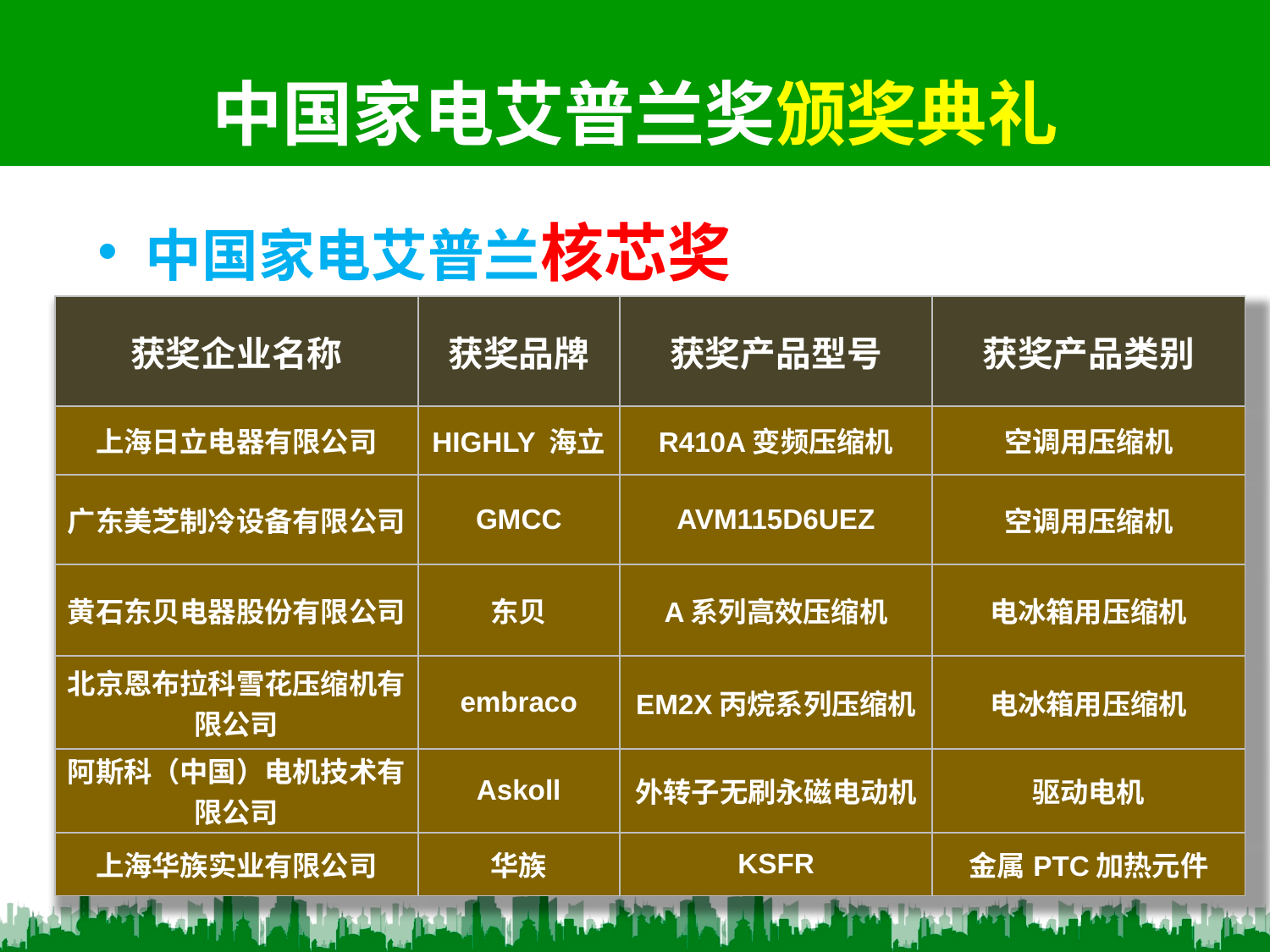

# 中国家电艾普兰奖颁奖典礼
中国家电艾普兰核芯奖
| 获奖企业名称 | 获奖品牌 | 获奖产品型号 | 获奖产品类别 |
| --- | --- | --- | --- |
| 上海日立电器有限公司 | HIGHLY 海立 | R410A变频压缩机 | 空调用压缩机 |
| 广东美芝制冷设备有限公司 | GMCC | AVM115D6UEZ | 空调用压缩机 |
| 黄石东贝电器股份有限公司 | 东贝 | A系列高效压缩机 | 电冰箱用压缩机 |
| 北京恩布拉科雪花压缩机有限公司 | embraco | EM2X丙烷系列压缩机 | 电冰箱用压缩机 |
| 阿斯科（中国）电机技术有限公司 | Askoll | 外转子无刷永磁电动机 | 驱动电机 |
| 上海华族实业有限公司 | 华族 | KSFR | 金属PTC加热元件 |